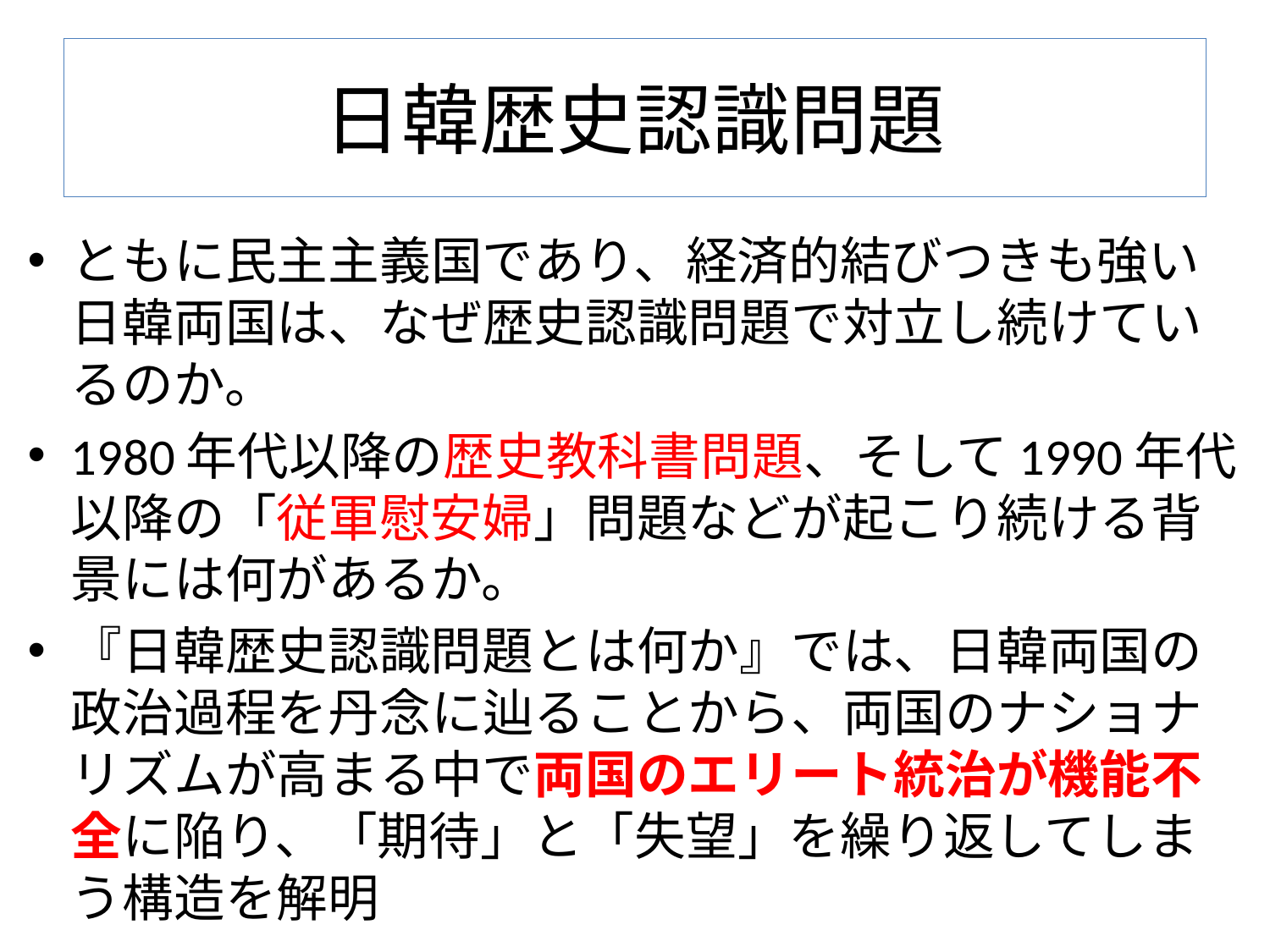

# 日韓歴史認識問題
ともに民主主義国であり、経済的結びつきも強い日韓両国は、なぜ歴史認識問題で対立し続けているのか。
1980年代以降の歴史教科書問題、そして1990年代以降の「従軍慰安婦」問題などが起こり続ける背景には何があるか。
『日韓歴史認識問題とは何か』では、日韓両国の政治過程を丹念に辿ることから、両国のナショナリズムが高まる中で両国のエリート統治が機能不全に陥り、「期待」と「失望」を繰り返してしまう構造を解明